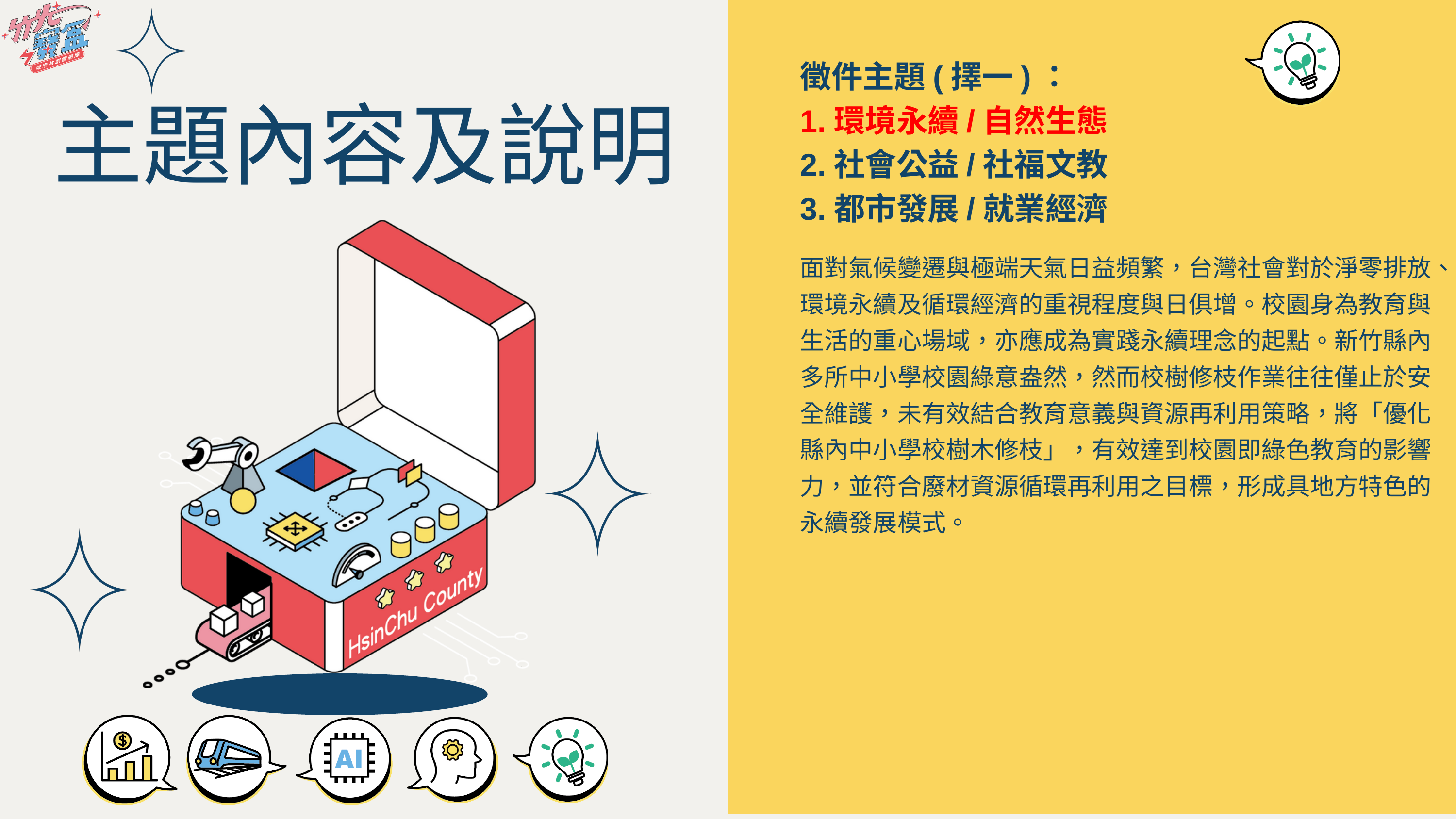

主題內容及說明

徵件主題(擇一)：
1.環境永續/自然生態
2.社會公益/社福文教
3.都市發展/就業經濟
面對氣候變遷與極端天氣日益頻繁，台灣社會對於淨零排放、環境永續及循環經濟的重視程度與日俱增。校園身為教育與生活的重心場域，亦應成為實踐永續理念的起點。新竹縣內多所中小學校園綠意盎然，然而校樹修枝作業往往僅止於安全維護，未有效結合教育意義與資源再利用策略，將「優化縣內中小學校樹木修枝」，有效達到校園即綠色教育的影響力，並符合廢材資源循環再利用之目標，形成具地方特色的永續發展模式。